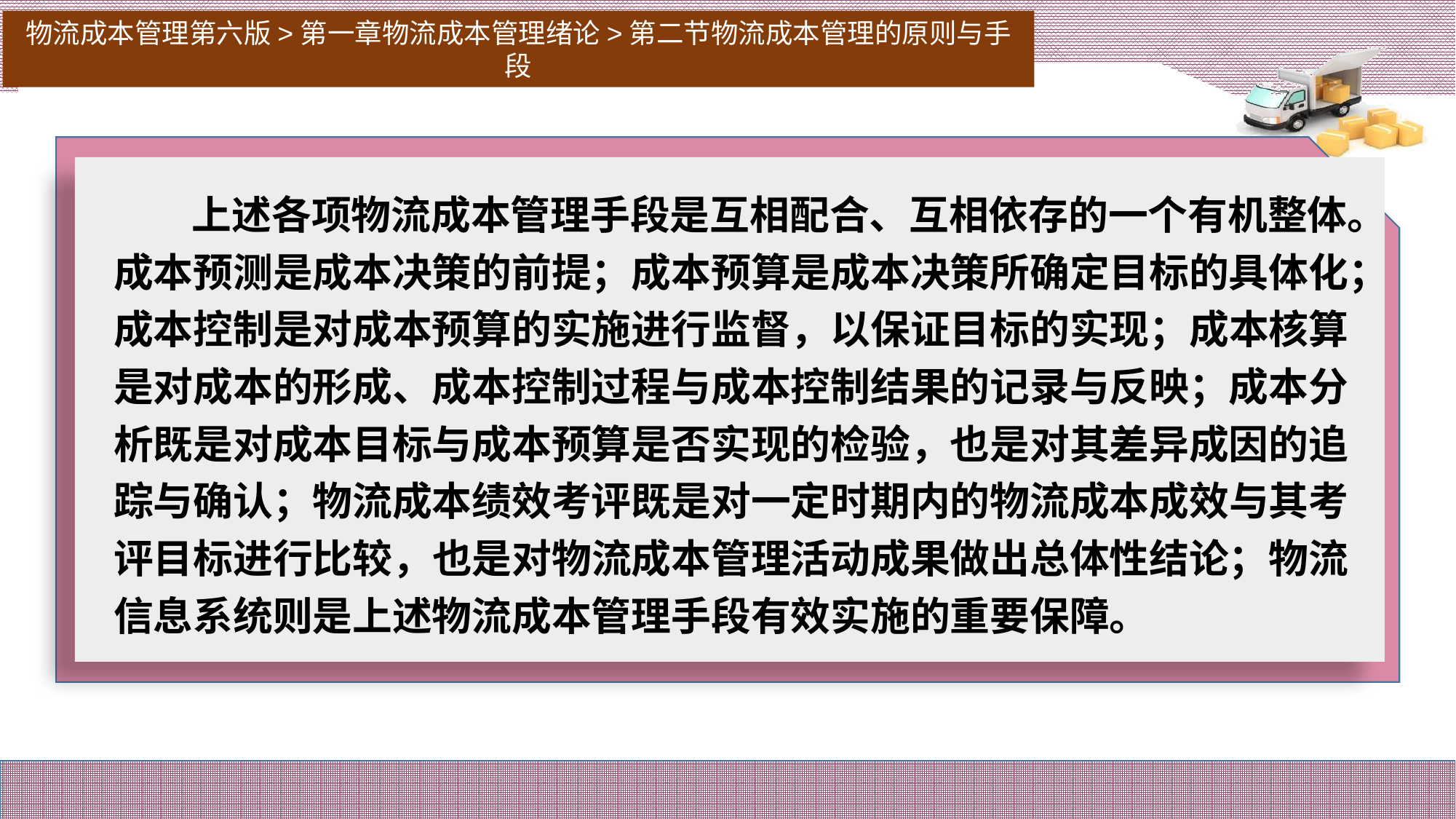

物流成本管理第六版>第一章物流成本管理绪论>第二节物流成本管理的原则与手段
# 上述各项物流成本管理手段是互相配合、互相依存的一个有机整体。成本预测是成本决策的前提；成本预算是成本决策所确定目标的具体化；成本控制是对成本预算的实施进行监督，以保证目标的实现；成本核算是对成本的形成、成本控制过程与成本控制结果的记录与反映；成本分析既是对成本目标与成本预算是否实现的检验，也是对其差异成因的追踪与确认；物流成本绩效考评既是对一定时期内的物流成本成效与其考评目标进行比较，也是对物流成本管理活动成果做出总体性结论；物流信息系统则是上述物流成本管理手段有效实施的重要保障。